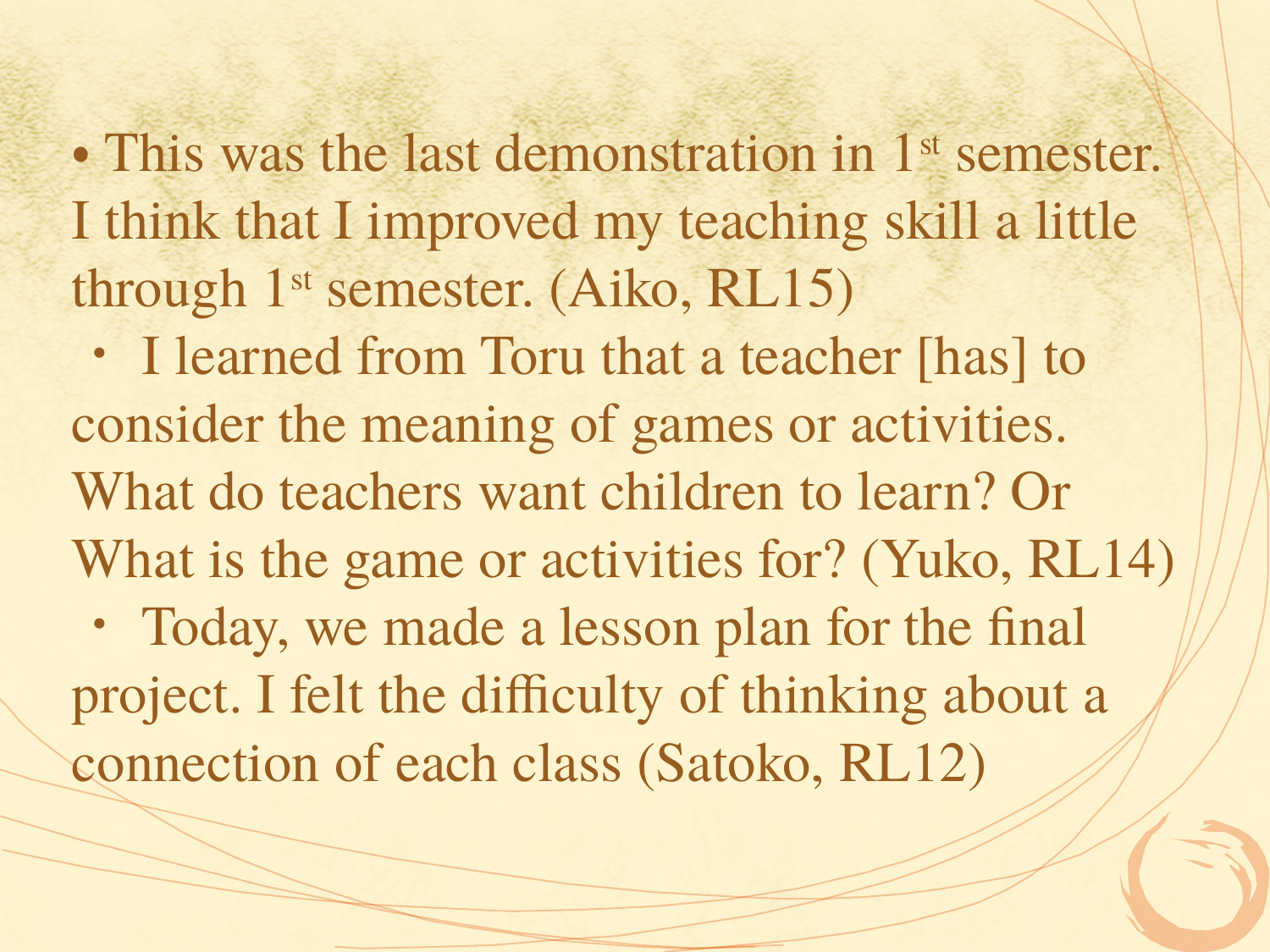

・This was the last demonstration in 1st semester. I think that I improved my teaching skill a little through 1st semester. (Aiko, RL15)
・I learned from Toru that a teacher [has] to consider the meaning of games or activities. What do teachers want children to learn? Or What is the game or activities for? (Yuko, RL14)
・Today, we made a lesson plan for the final project. I felt the difficulty of thinking about a connection of each class (Satoko, RL12)